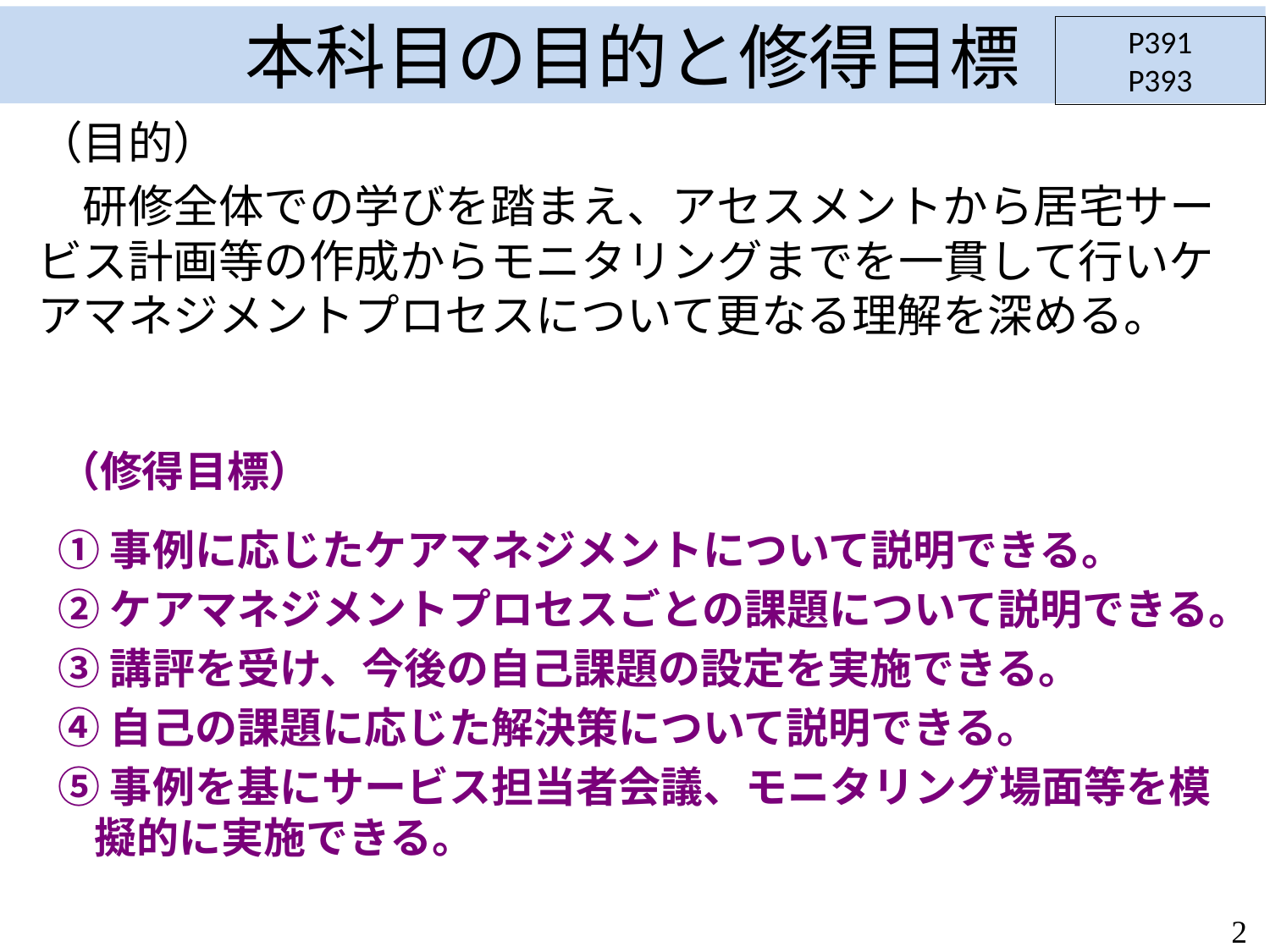

本科目の目的と修得目標
P391
P393
（目的）
　研修全体での学びを踏まえ、アセスメントから居宅サービス計画等の作成からモニタリングまでを一貫して行いケアマネジメントプロセスについて更なる理解を深める。

（修得目標）

①事例に応じたケアマネジメントについて説明できる。
②ケアマネジメントプロセスごとの課題について説明できる。
③講評を受け、今後の自己課題の設定を実施できる。
④自己の課題に応じた解決策について説明できる。
⑤事例を基にサービス担当者会議、モニタリング場面等を模擬的に実施できる。
2